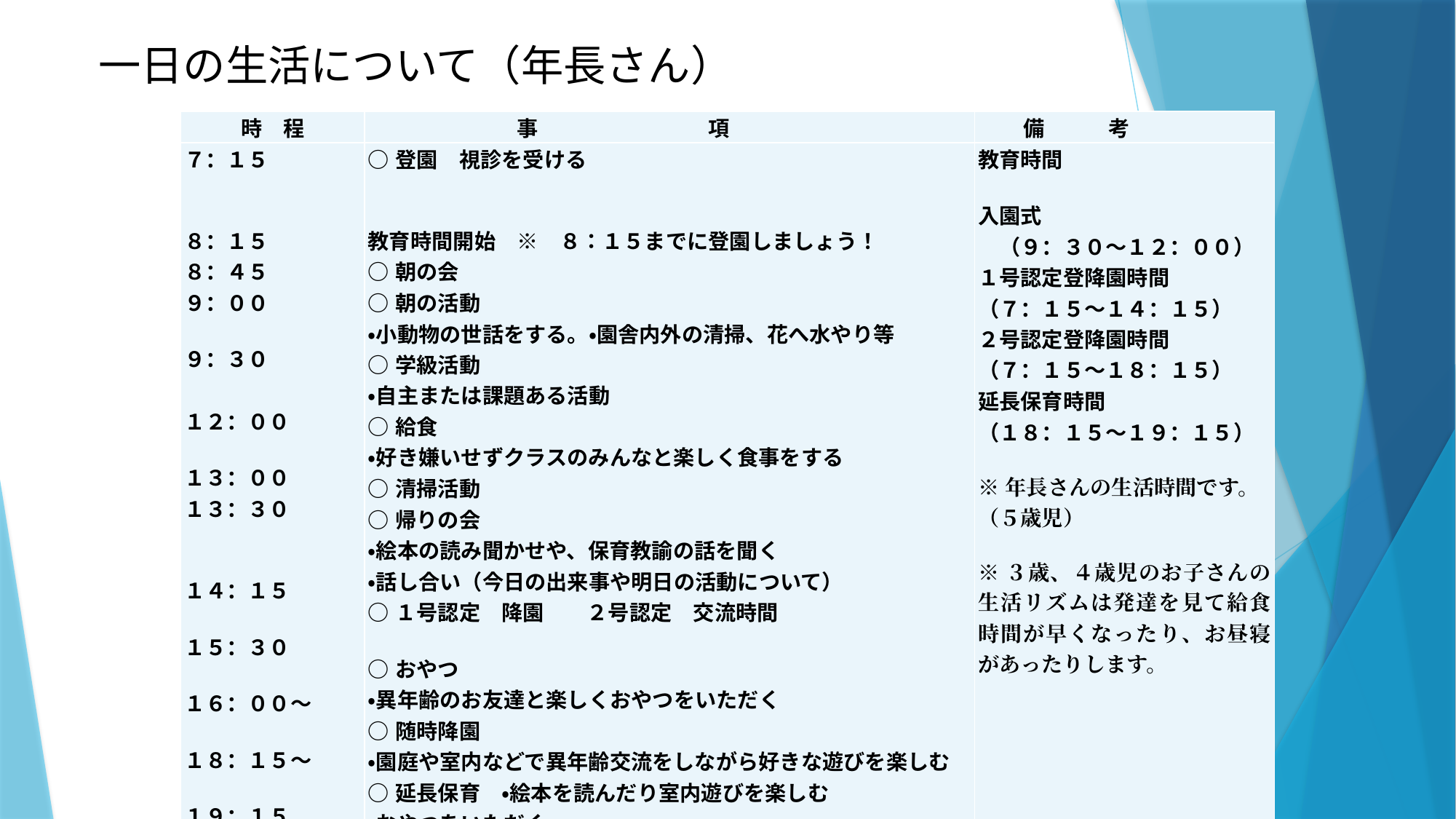

一日の生活について（年長さん）
| 時　程 | 事　　　　　　　　項 | 備　　　考 |
| --- | --- | --- |
| ７：１５     ８：１５ ８：４５ ９：００　 ９：３０  　　 １２：００   １３：００ １３：３０     １４：１５   １５：３０   １６：００～   １８：１５～   １９：１５ | ○登園　視診を受ける 教育時間開始　※　８：１５までに登園しましょう！ ○朝の会 ○朝の活動　 ・小動物の世話をする。・園舎内外の清掃、花へ水やり等 ○学級活動 ・自主または課題ある活動 ○給食 ・好き嫌いせずクラスのみんなと楽しく食事をする ○清掃活動 ○帰りの会 ・絵本の読み聞かせや、保育教諭の話を聞く ・話し合い（今日の出来事や明日の活動について） ○１号認定　降園　　２号認定　交流時間　 ○おやつ　 ・異年齢のお友達と楽しくおやつをいただく ○随時降園 ・園庭や室内などで異年齢交流をしながら好きな遊びを楽しむ ○延長保育　・絵本を読んだり室内遊びを楽しむ ・おやつをいただく。 ・保育終了 | 教育時間   入園式 　（９：３０～１２：００） １号認定登降園時間 （７：１５～１４：１５） ２号認定登降園時間 （７：１５～１８：１５） 延長保育時間 （１８：１５～１９：１５） ※年長さんの生活時間です。 （５歳児） ※３歳、４歳児のお子さんの生活リズムは発達を見て給食時間が早くなったり、お昼寝があったりします。 |